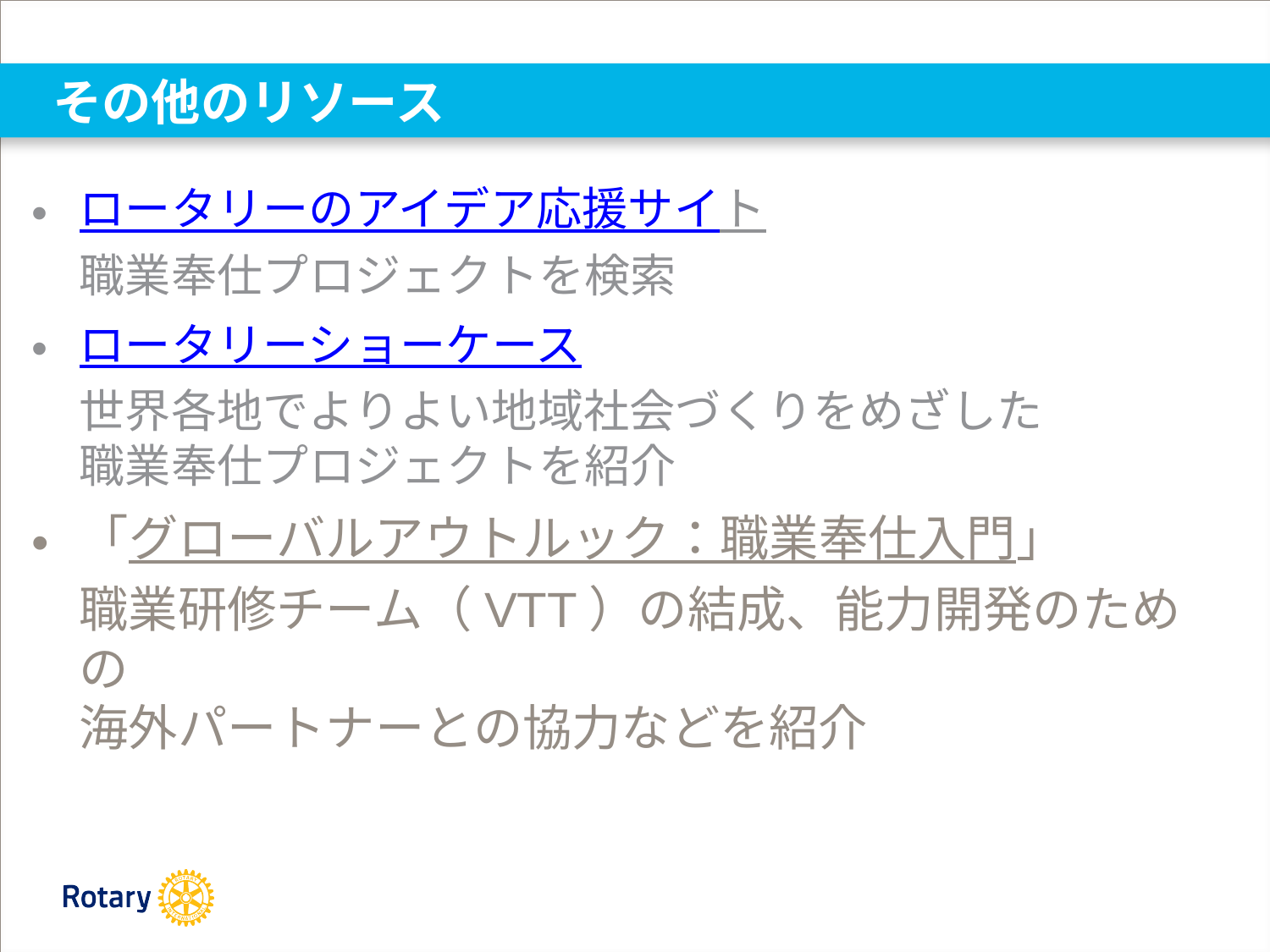

# その他のリソース
ロータリーのアイデア応援サイト
職業奉仕プロジェクトを検索
ロータリーショーケース
世界各地でよりよい地域社会づくりをめざした
職業奉仕プロジェクトを紹介
「グローバルアウトルック：職業奉仕入門」
職業研修チーム（VTT）の結成、能力開発のための
海外パートナーとの協力などを紹介